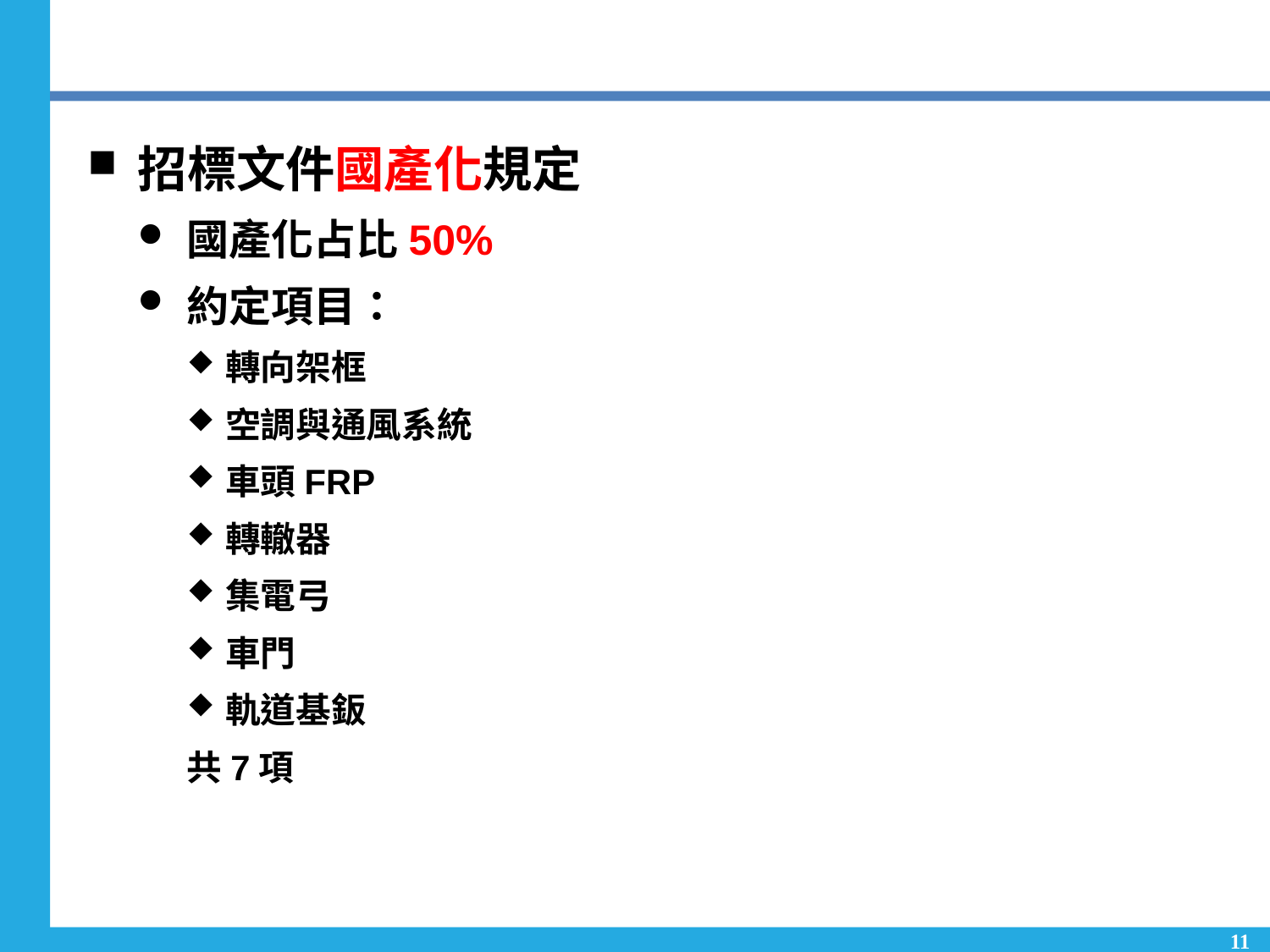

#
招標文件國產化規定
國產化占比50%
約定項目：
轉向架框
空調與通風系統
車頭FRP
轉轍器
集電弓
車門
軌道基鈑
共7項